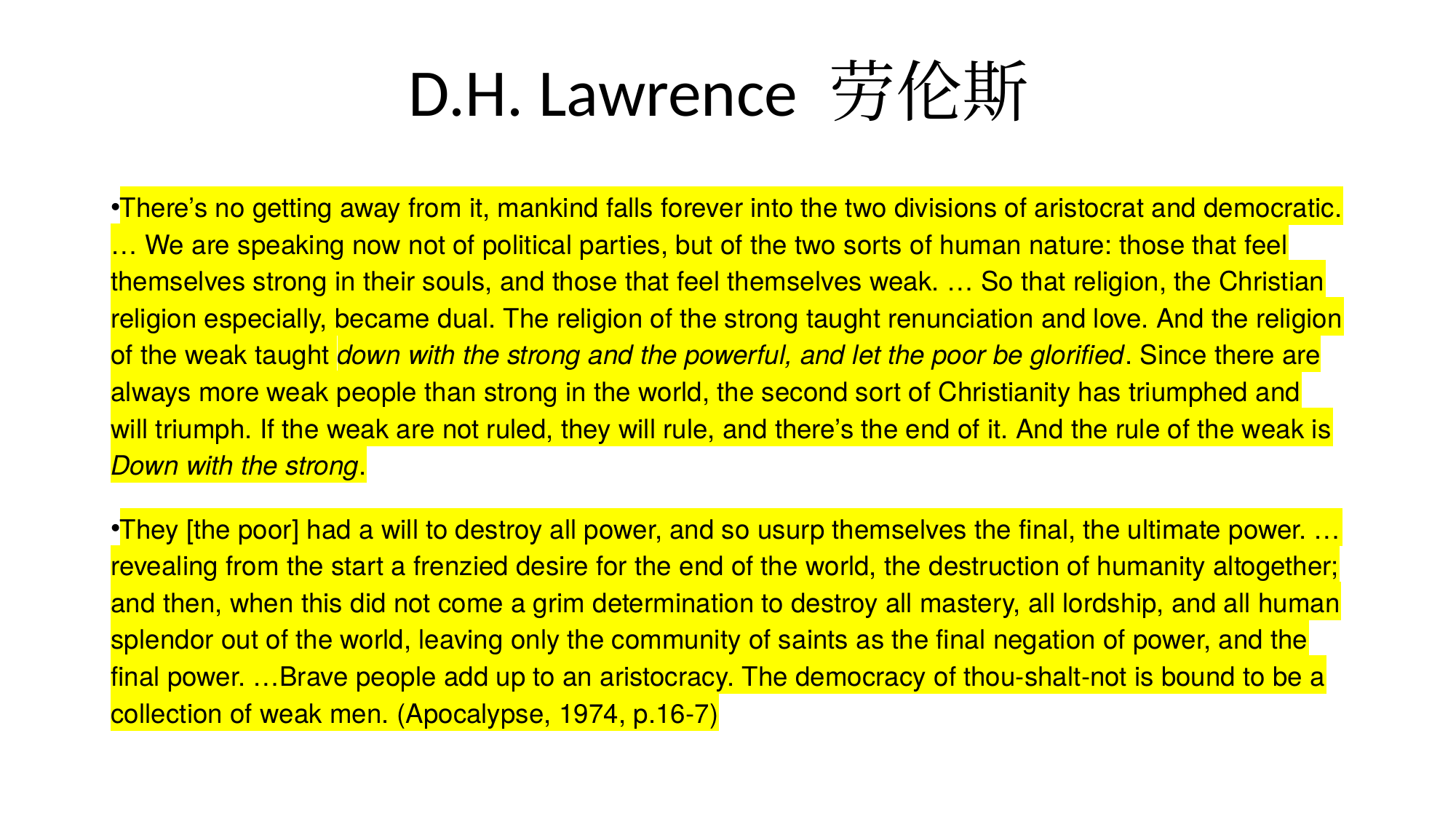

# D.H. Lawrence 劳伦斯
There’s no getting away from it, mankind falls forever into the two divisions of aristocrat and democratic. … We are speaking now not of political parties, but of the two sorts of human nature: those that feel themselves strong in their souls, and those that feel themselves weak. … So that religion, the Christian religion especially, became dual. The religion of the strong taught renunciation and love. And the religion of the weak taught down with the strong and the powerful, and let the poor be glorified. Since there are always more weak people than strong in the world, the second sort of Christianity has triumphed and will triumph. If the weak are not ruled, they will rule, and there’s the end of it. And the rule of the weak is Down with the strong.
They [the poor] had a will to destroy all power, and so usurp themselves the final, the ultimate power. … revealing from the start a frenzied desire for the end of the world, the destruction of humanity altogether; and then, when this did not come a grim determination to destroy all mastery, all lordship, and all human splendor out of the world, leaving only the community of saints as the final negation of power, and the final power. …Brave people add up to an aristocracy. The democracy of thou-shalt-not is bound to be a collection of weak men. (Apocalypse, 1974, p.16-7)